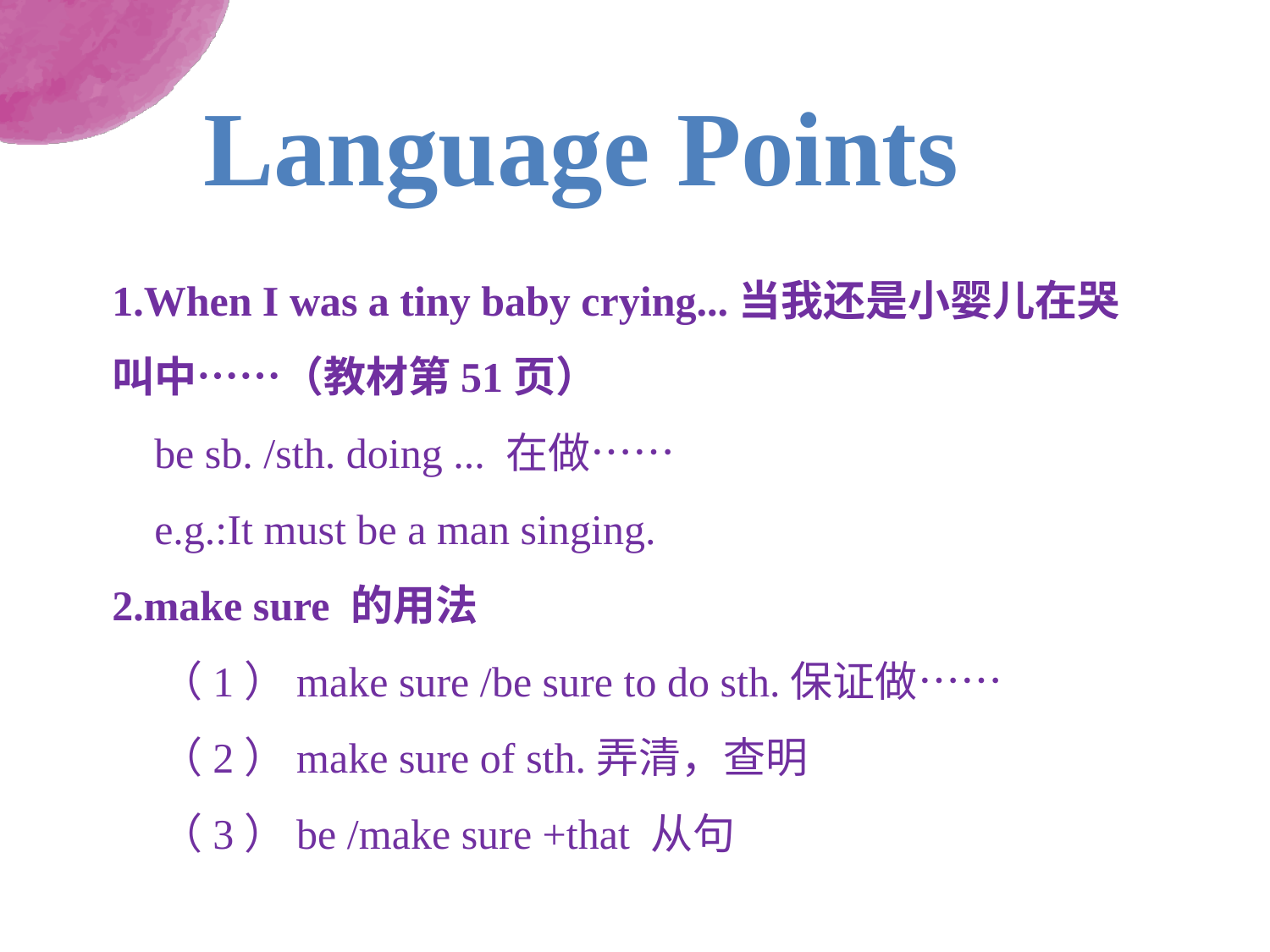

Language Points
1.When I was a tiny baby crying...当我还是小婴儿在哭叫中……（教材第51页）
    be sb. /sth. doing ... 在做……
    e.g.:It must be a man singing.
2.make sure 的用法
    （1）make sure /be sure to do sth.保证做……
    （2）make sure of sth.弄清，查明
    （3）be /make sure +that 从句